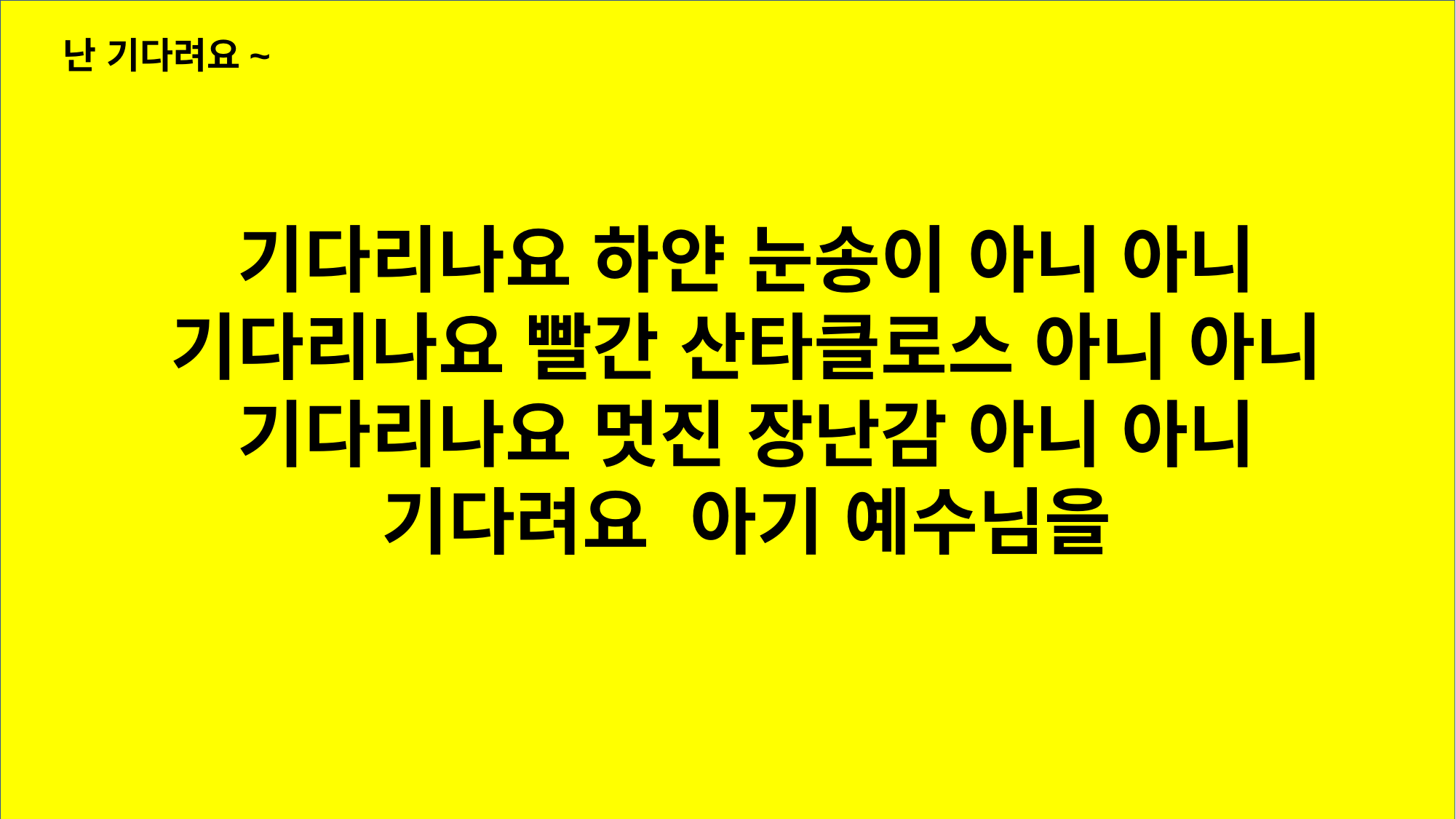

난 기다려요~

기다리나요 하얀 눈송이 아니 아니
기다리나요 빨간 산타클로스 아니 아니
기다리나요 멋진 장난감 아니 아니
기다려요  아기 예수님을